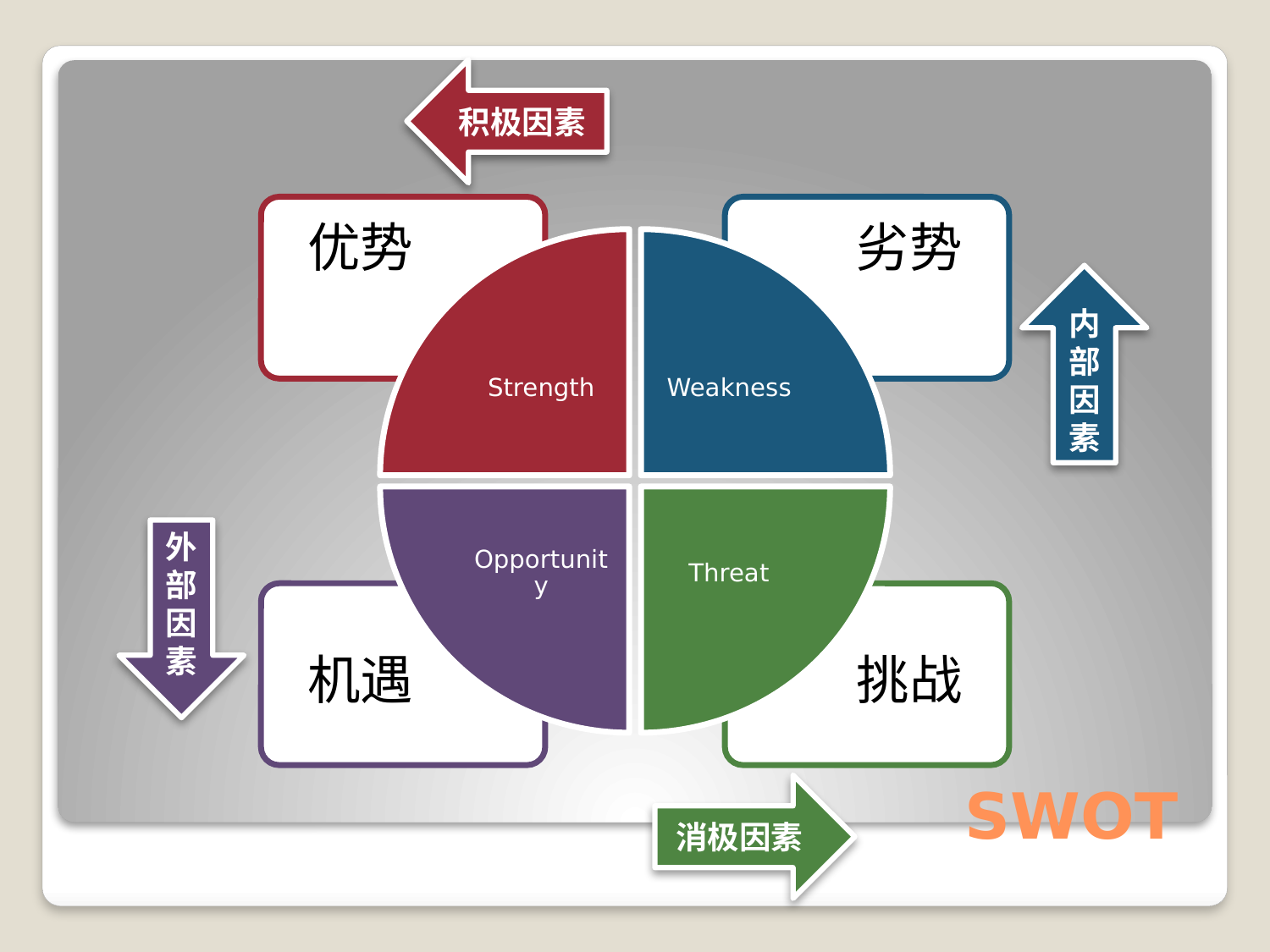

积极因素

优势

劣势

Strength

Weakness
Opportunity

Threat

机遇

挑战
内部因素
外部因素
消极因素
# SWOT